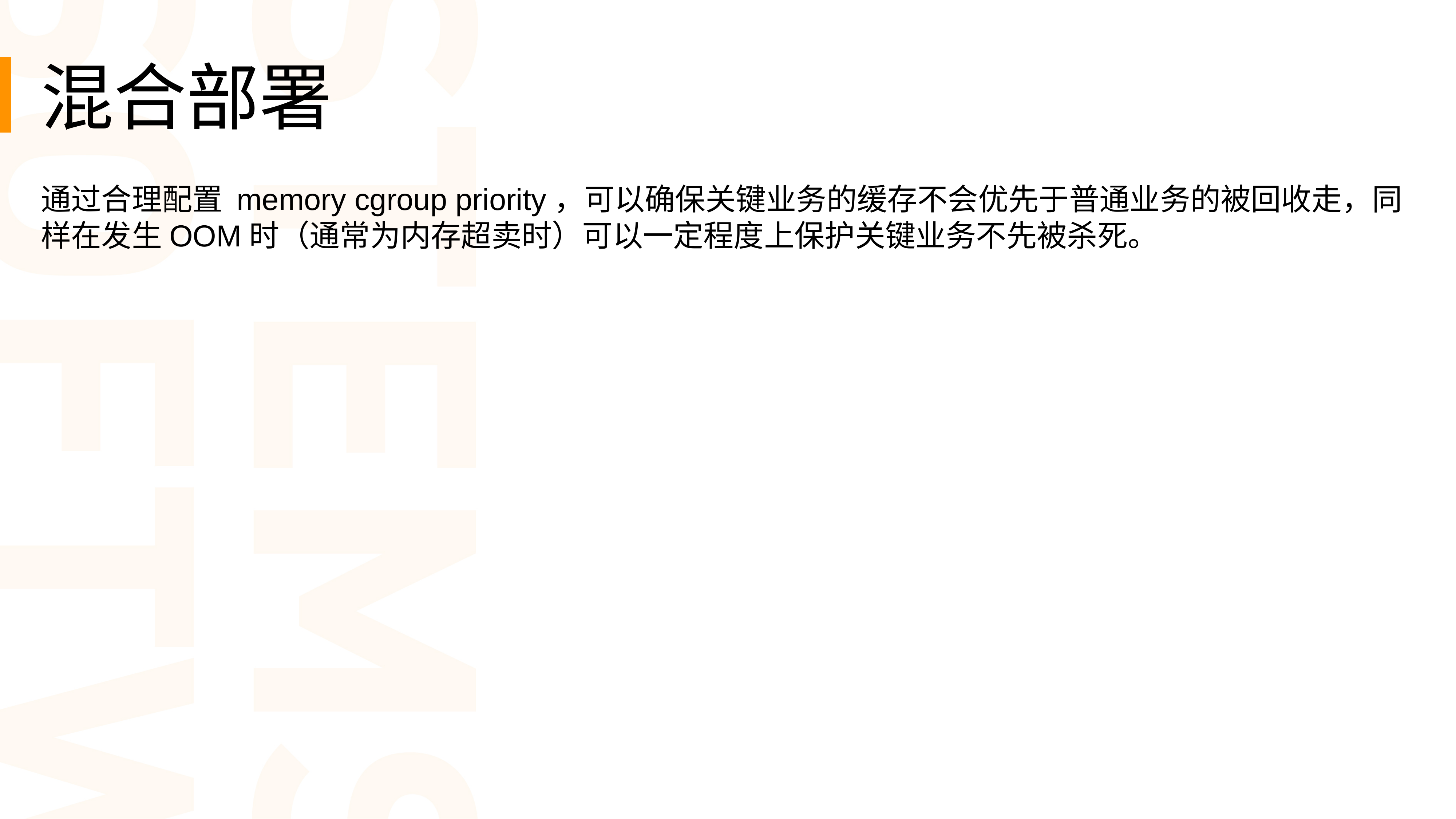

混合部署

通过合理配置 memory cgroup priority，可以确保关键业务的缓存不会优先于普通业务的被回收走，同样在发生OOM时（通常为内存超卖时）可以一定程度上保护关键业务不先被杀死。